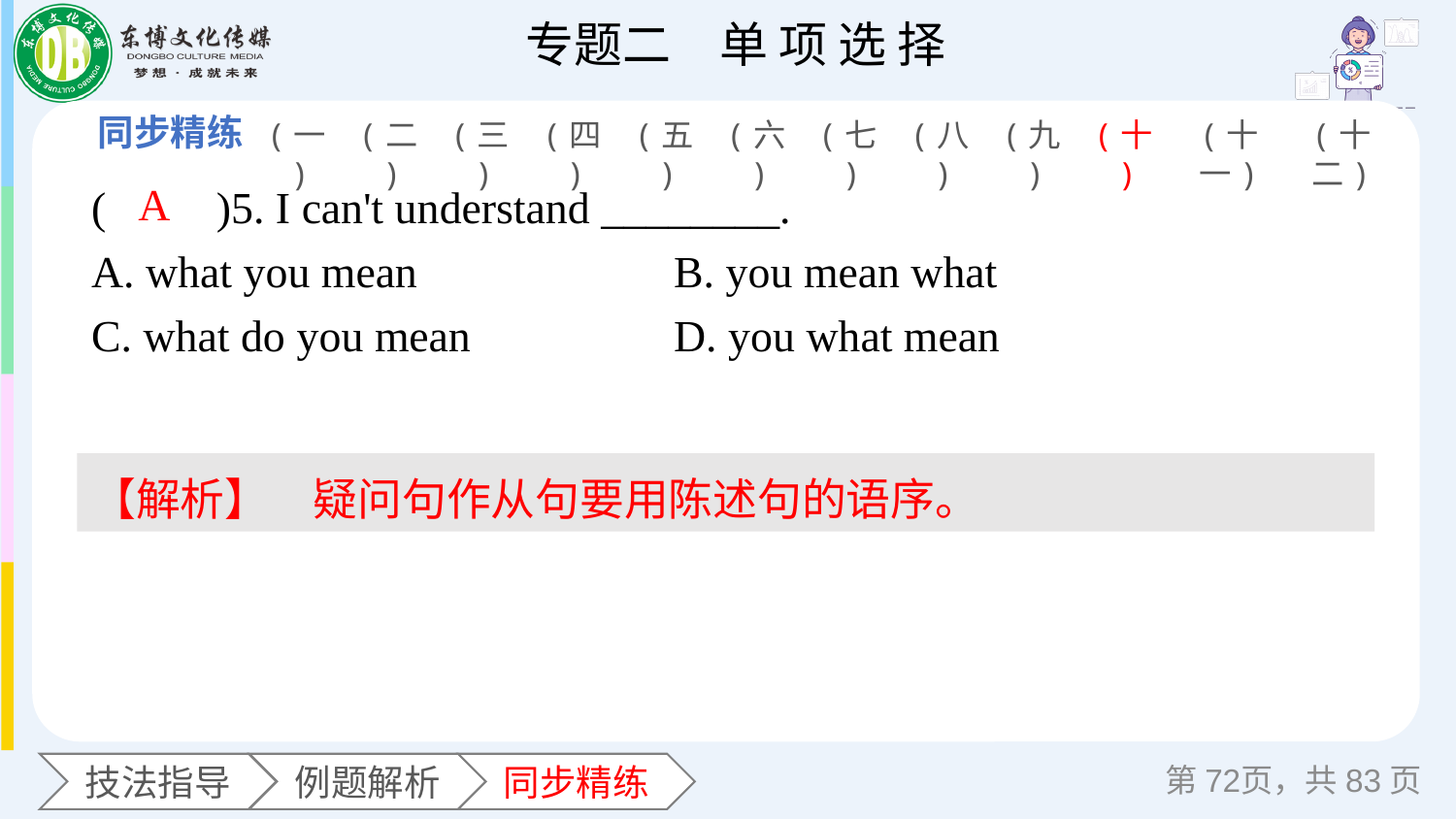

(一)
(二)
(三)
(四)
(五)
(六)
(七)
(八)
(九)
(十)
(十一)
(十二)
(　　)5. I can't understand ________.
A. what you mean    		B. you mean what
C. what do you mean    		D. you what mean
A
【解析】　疑问句作从句要用陈述句的语序。
第72页，共83页